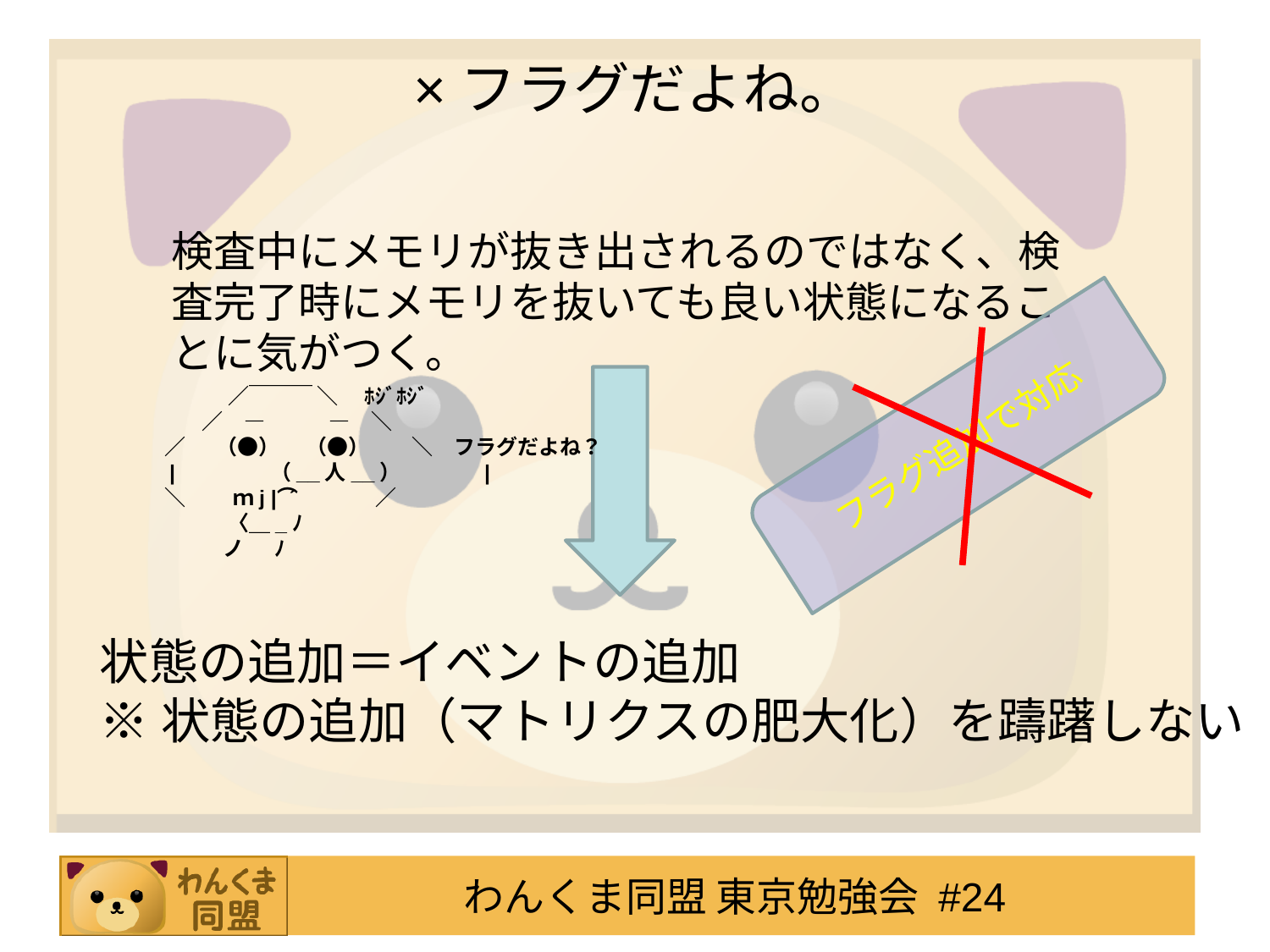

# ×フラグだよね。
検査中にメモリが抜き出されるのではなく、検査完了時にメモリを抜いても良い状態になることに気がつく。

　 　 　　　／￣￣￣ ＼ 　ﾎｼﾞﾎｼﾞ
　 　　　／　―　　　―　＼
　 　 ／ 　 （●） 　（●）　　＼　フラグだよね？
　 　 |　 　　　（__人__） 　　 　 |
　 　 ＼　　 ｍj |⌒´ 　　 　／
　 　　　　 〈＿_ﾉ
　 　　　　ノ 　 ﾉ

フラグ追加で対応
状態の追加＝イベントの追加
※状態の追加（マトリクスの肥大化）を躊躇しない